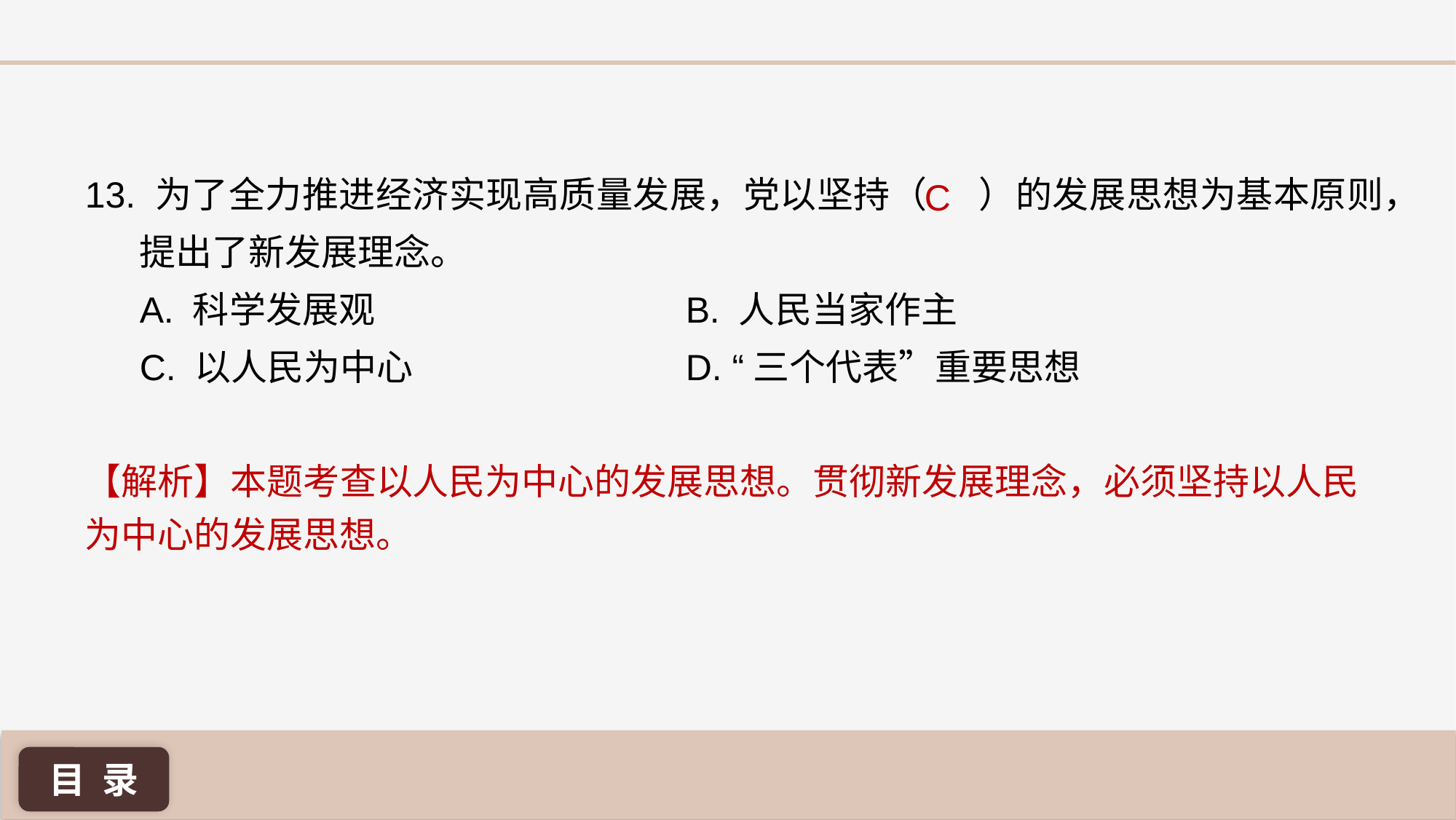

C
13. 为了全力推进经济实现高质量发展，党以坚持（      ）的发展思想为基本原则，提出了新发展理念。
A. 科学发展观 			B. 人民当家作主
C. 以人民为中心 			D. “三个代表”重要思想
【解析】本题考查以人民为中心的发展思想。贯彻新发展理念，必须坚持以人民为中心的发展思想。